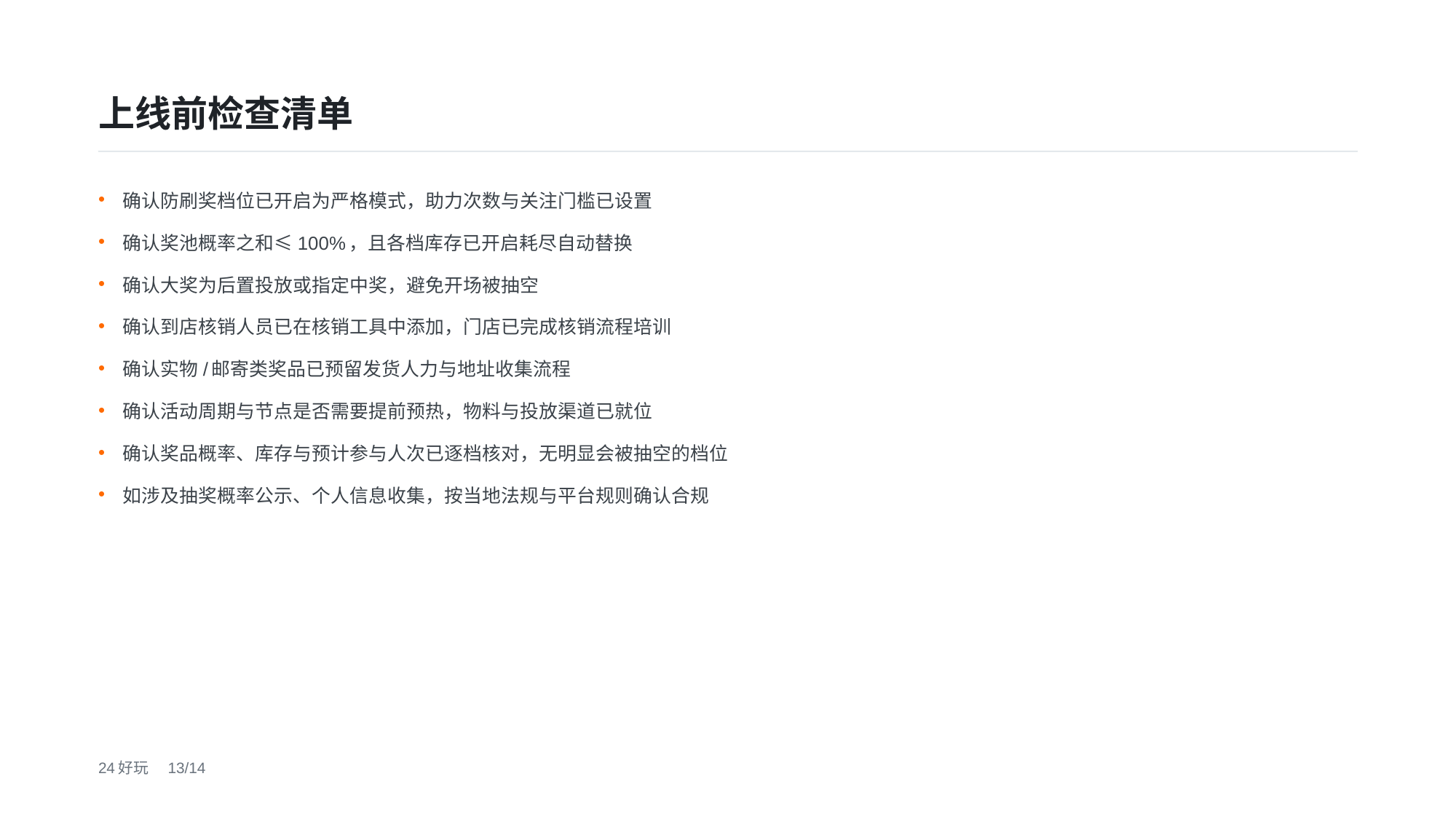

上线前检查清单

确认防刷奖档位已开启为严格模式，助力次数与关注门槛已设置
确认奖池概率之和≤100%，且各档库存已开启耗尽自动替换
确认大奖为后置投放或指定中奖，避免开场被抽空
确认到店核销人员已在核销工具中添加，门店已完成核销流程培训
确认实物/邮寄类奖品已预留发货人力与地址收集流程
确认活动周期与节点是否需要提前预热，物料与投放渠道已就位
确认奖品概率、库存与预计参与人次已逐档核对，无明显会被抽空的档位
如涉及抽奖概率公示、个人信息收集，按当地法规与平台规则确认合规
24好玩　13/14